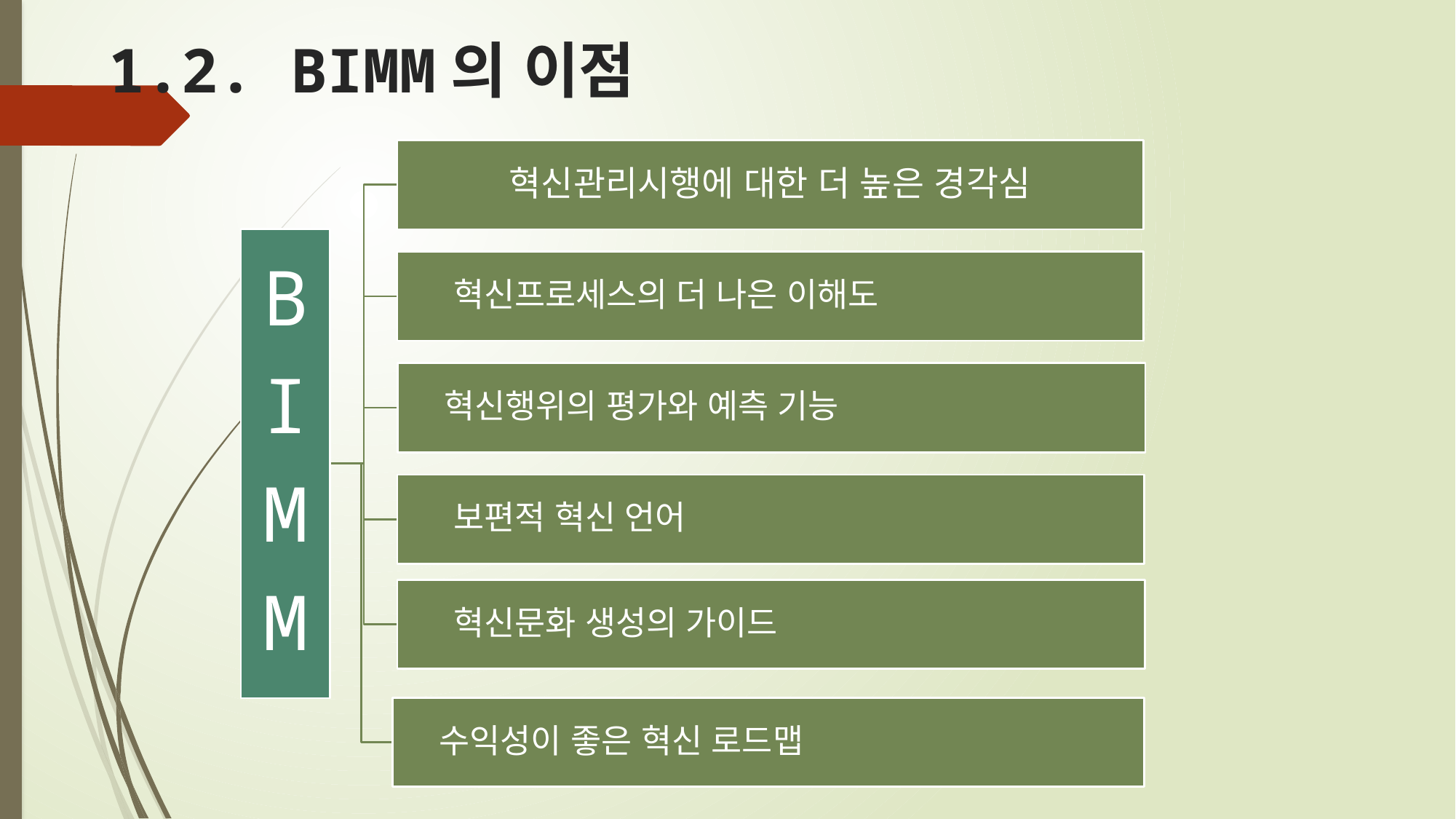

# 1.2. BIMM의 이점

B
I
M
M
혁신관리시행에 대한 더 높은 경각심
     혁신프로세스의 더 나은 이해도
     혁신행위의 평가와 예측 기능
     보편적 혁신 언어
     혁신문화 생성의 가이드
     수익성이 좋은 혁신 로드맵